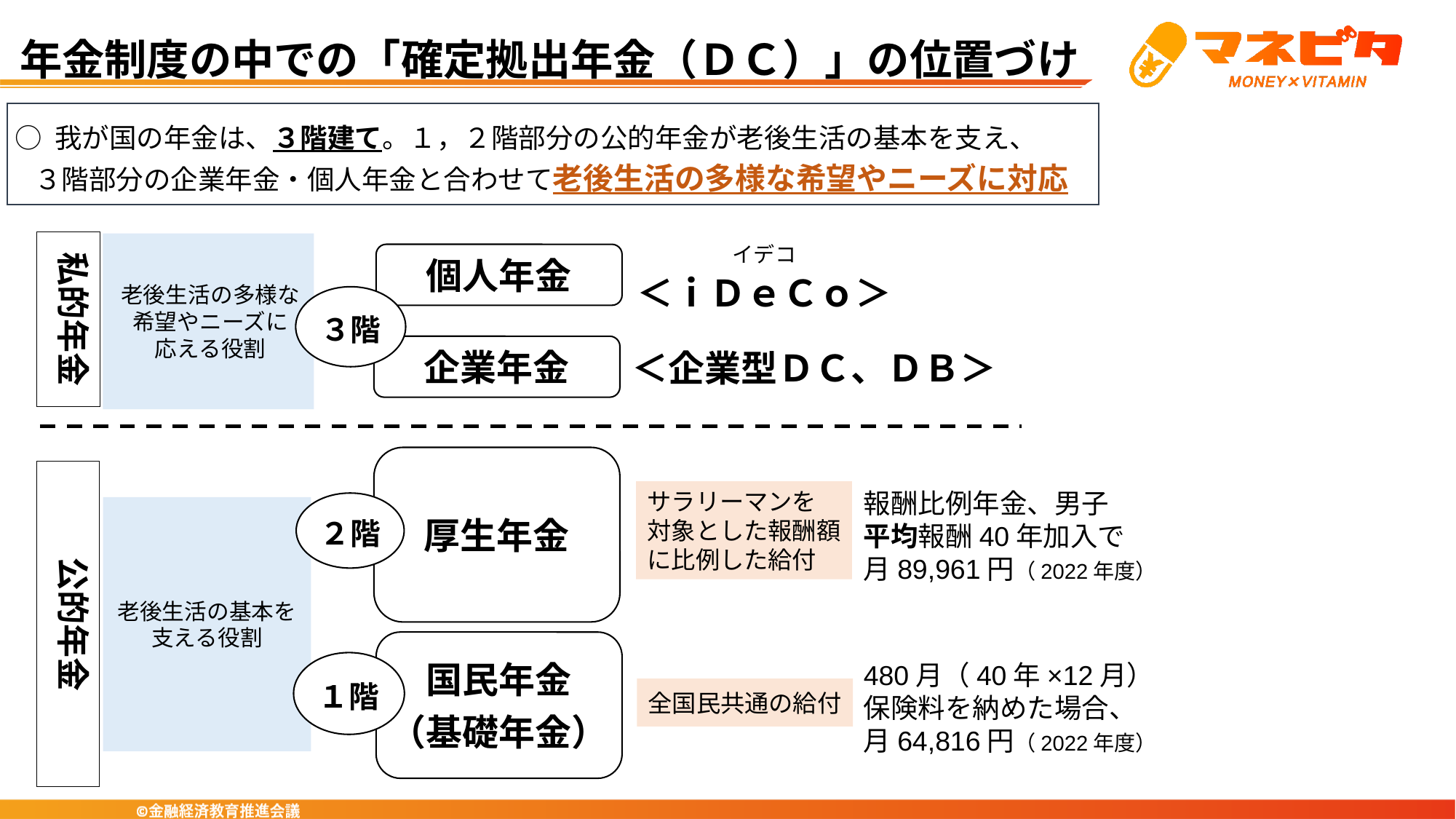

年金制度の中での「確定拠出年金（ＤＣ）」の位置づけ
○ 我が国の年金は、３階建て。１，２階部分の公的年金が老後生活の基本を支え、
３階部分の企業年金・個人年金と合わせて老後生活の多様な希望やニーズに対応
イデコ
＜ｉＤｅＣｏ＞
私的年金
老後生活の多様な希望やニーズに
応える役割
個人年金
３階
企業年金
＜企業型ＤＣ、ＤＢ＞
厚生年金
公的年金
サラリーマンを
対象とした報酬額に比例した給付
報酬比例年金、男子
平均報酬40年加入で
月89,961円（2022年度）
２階
老後生活の基本を支える役割
国民年金
（基礎年金）
１階
480月（40年×12月）保険料を納めた場合、
月64,816円（2022年度）
全国民共通の給付